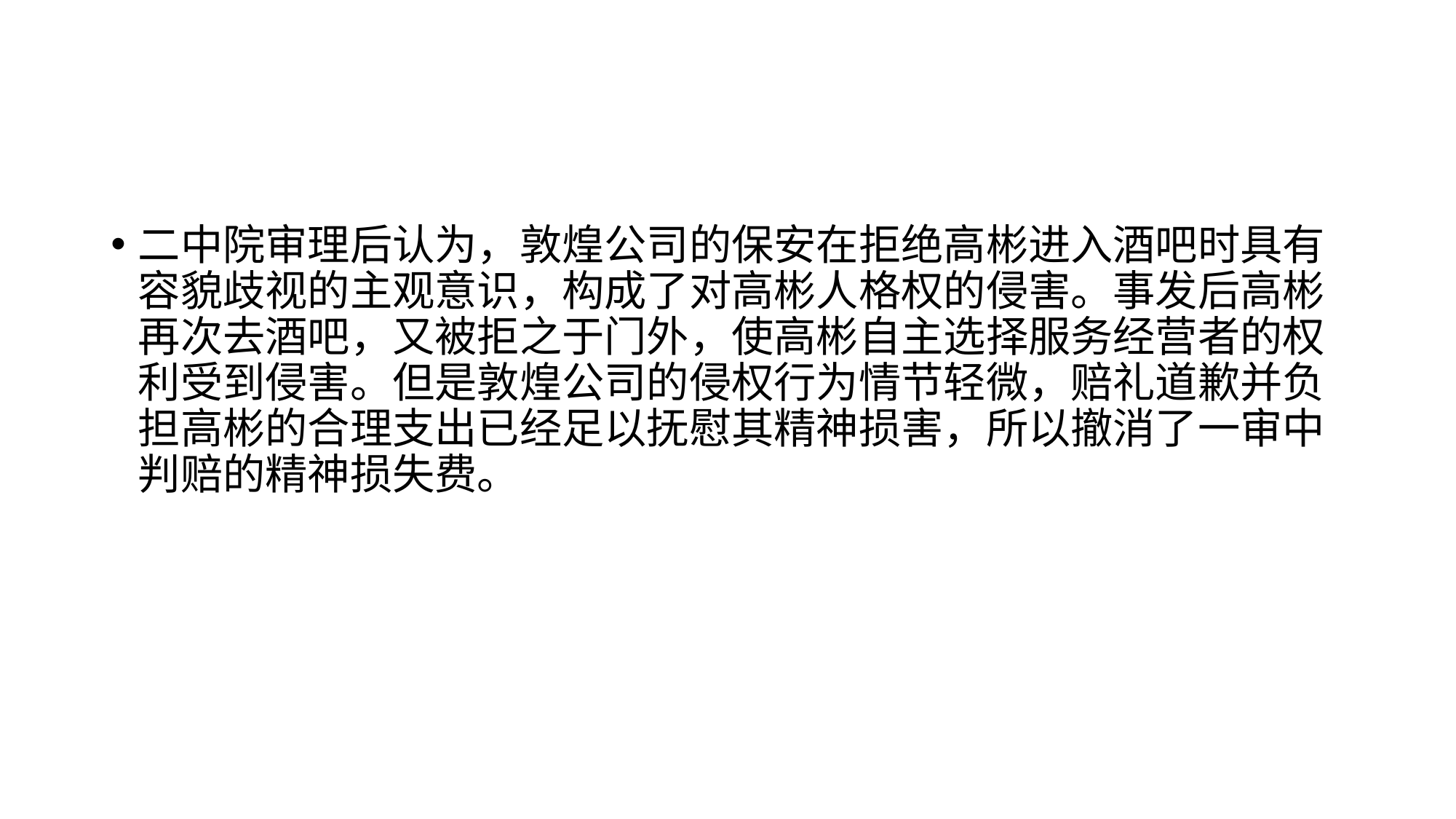

#
二中院审理后认为，敦煌公司的保安在拒绝高彬进入酒吧时具有容貌歧视的主观意识，构成了对高彬人格权的侵害。事发后高彬再次去酒吧，又被拒之于门外，使高彬自主选择服务经营者的权利受到侵害。但是敦煌公司的侵权行为情节轻微，赔礼道歉并负担高彬的合理支出已经足以抚慰其精神损害，所以撤消了一审中判赔的精神损失费。